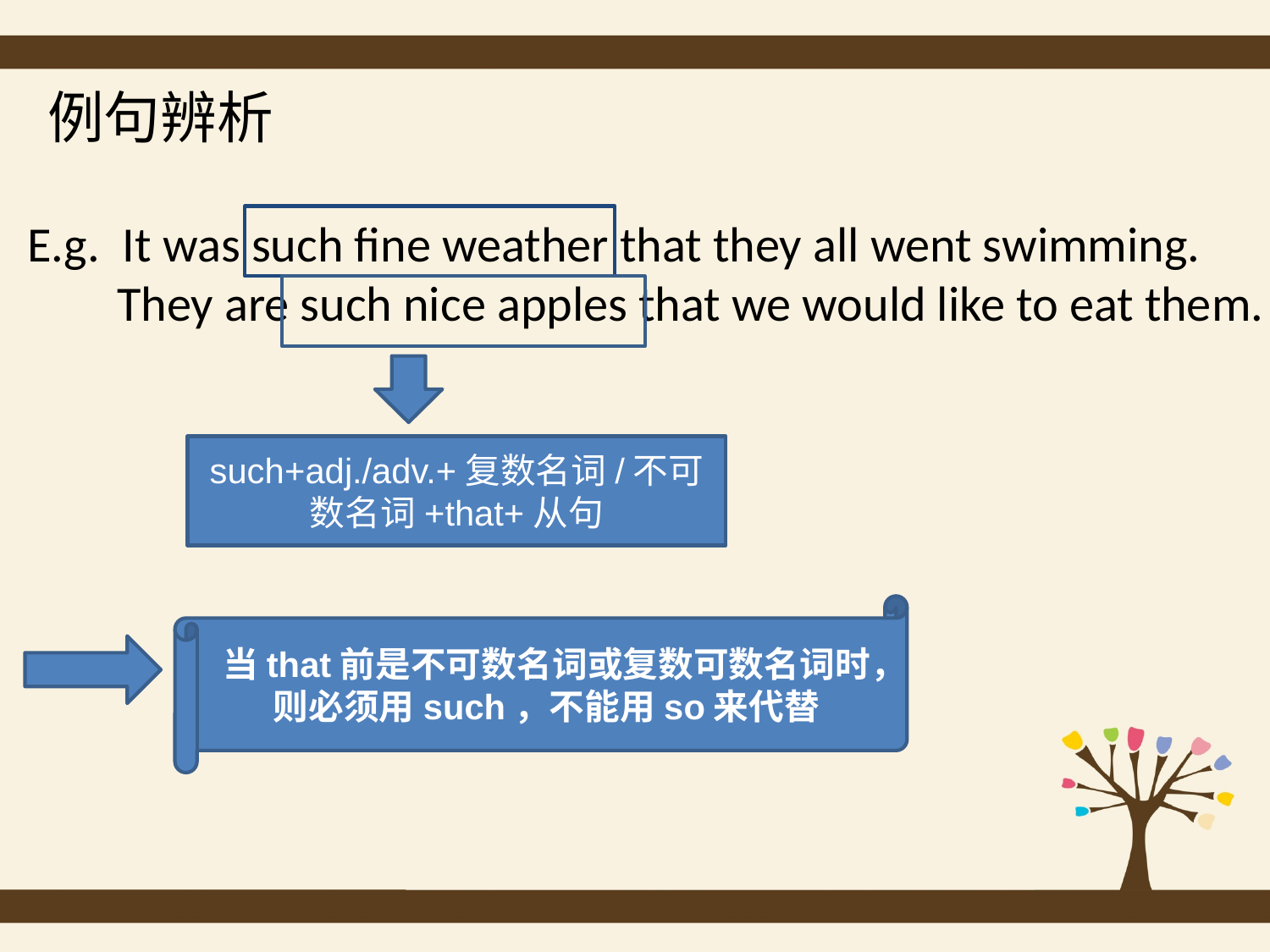

例句辨析
E.g.  It was such fine weather that they all went swimming.
        They are such nice apples that we would like to eat them.

such+adj./adv.+复数名词/不可数名词+that+从句
当that前是不可数名词或复数可数名词时，则必须用such，不能用so来代替